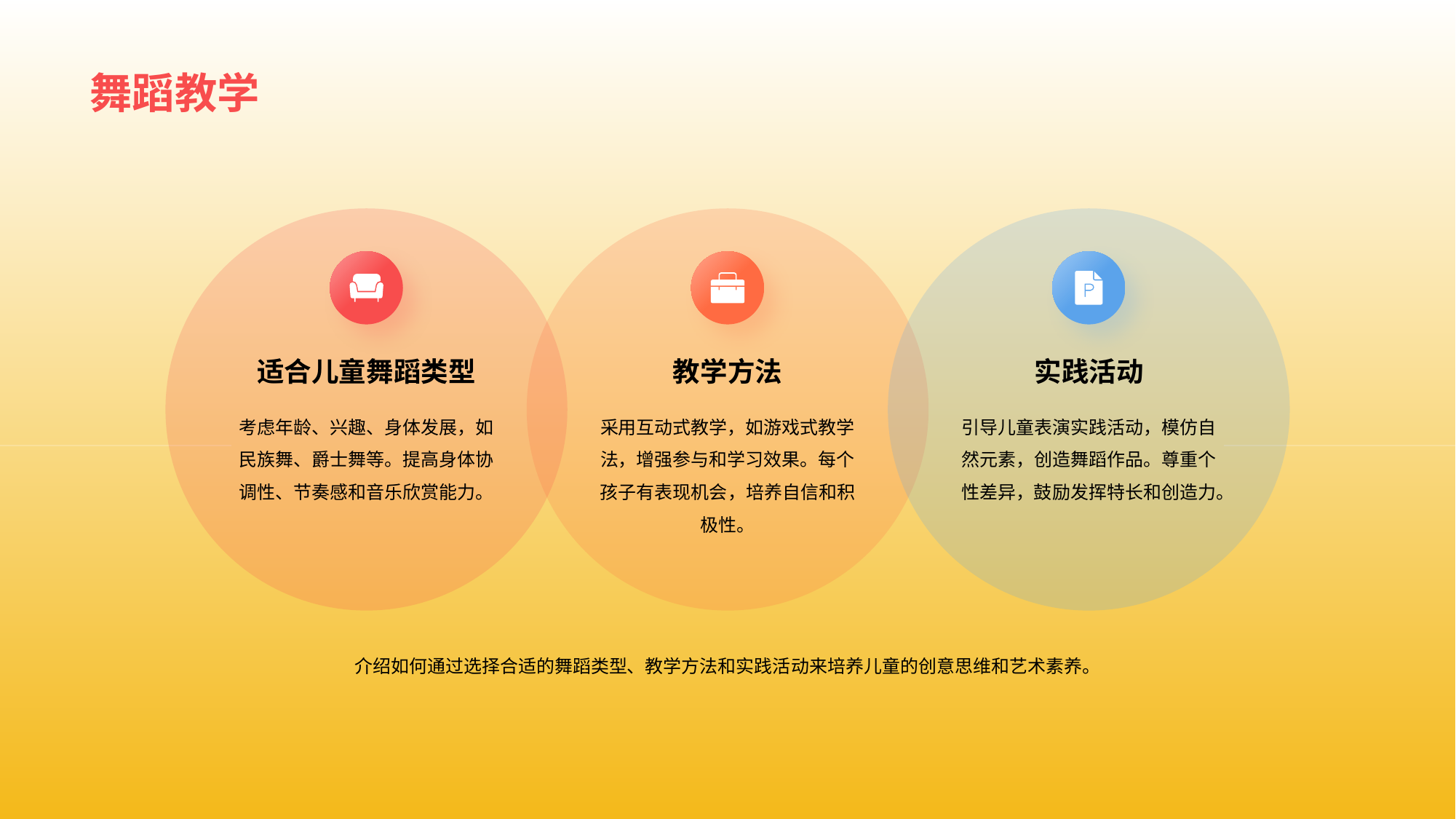

# 舞蹈 教学
考虑年龄、兴趣、身体发展，如民族舞、爵 士舞等。提高身体协调性、节奏感和音乐欣赏能力。

适合儿童舞 蹈类型
采用互动式教学，如游戏式教学法，增强参与和学习效果。每个孩子有表现机会 ，培养自信和积极性。

教学 方法
引导儿童表演实践活动，模仿自然元素，创造舞蹈作品。尊重个性差异，鼓励 发挥特长和创造力。

实 践活动
介绍如何通过选择合适的舞蹈类型、教学方法和实践活 动来培养儿童的创意思维和艺术素养。